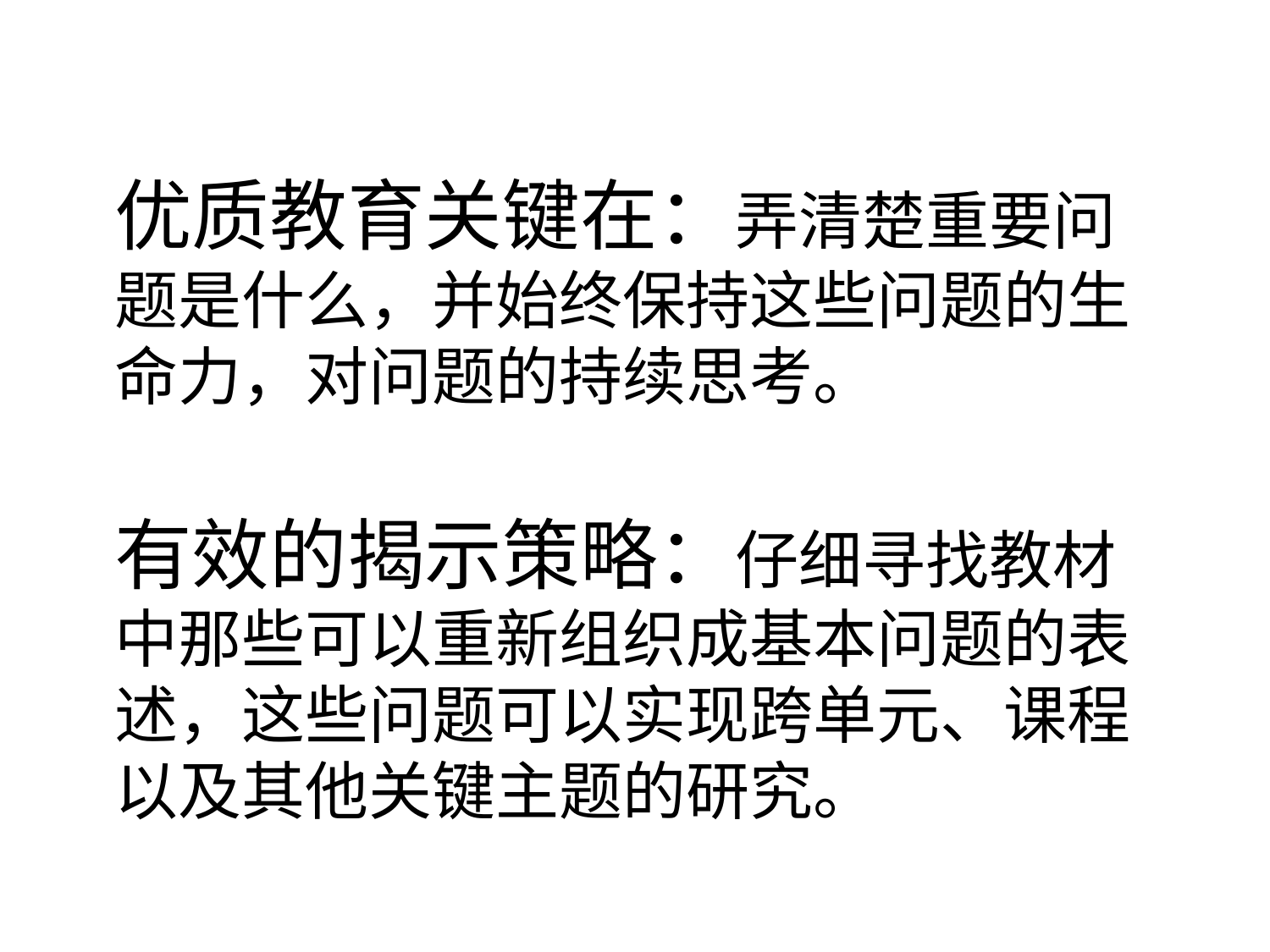

优质教育关键在：弄清楚重要问题是什么，并始终保持这些问题的生命力，对问题的持续思考。
有效的揭示策略：仔细寻找教材中那些可以重新组织成基本问题的表述，这些问题可以实现跨单元、课程以及其他关键主题的研究。